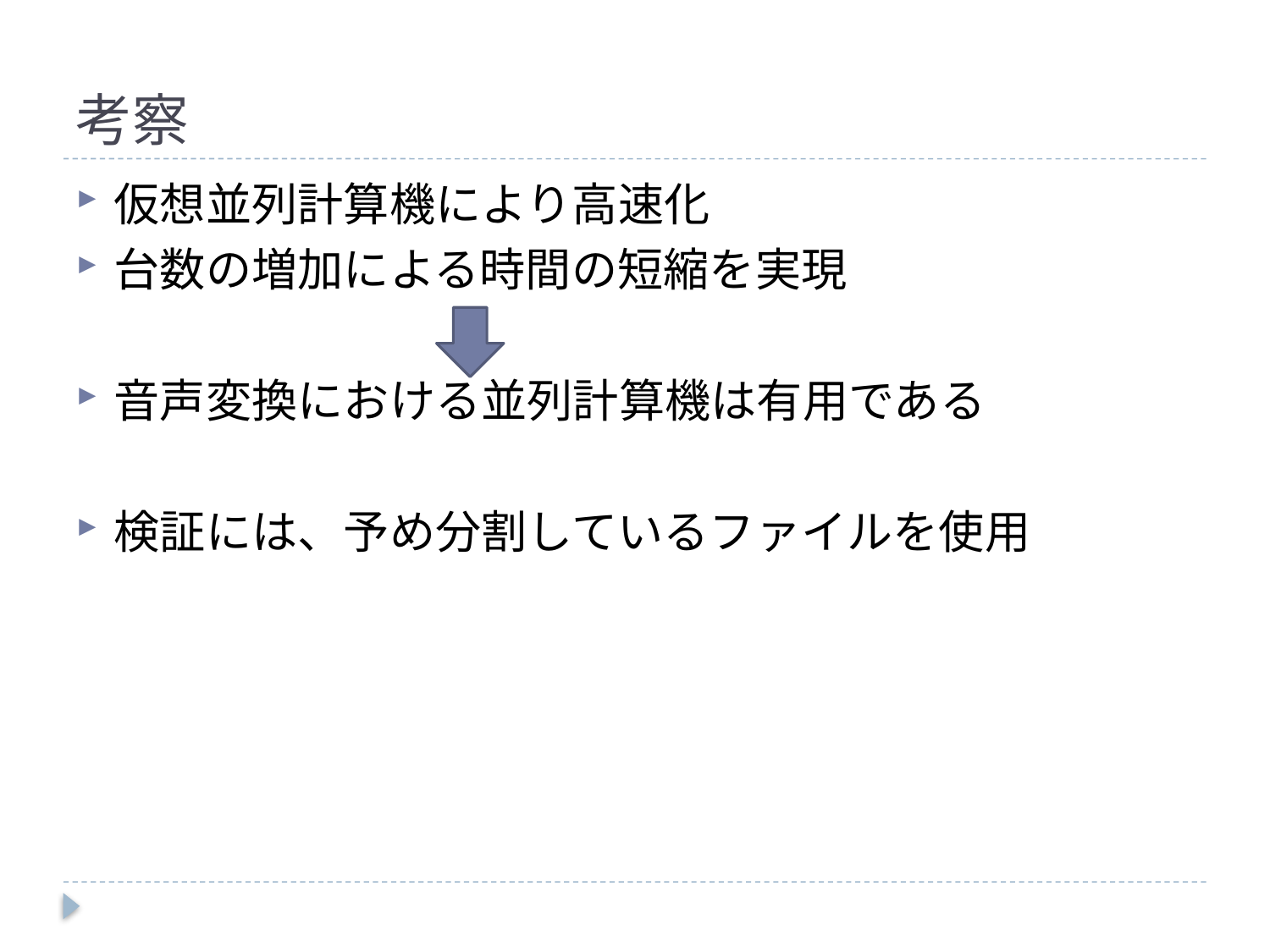

# 考察
仮想並列計算機により高速化
台数の増加による時間の短縮を実現

音声変換における並列計算機は有用である

検証には、予め分割しているファイルを使用